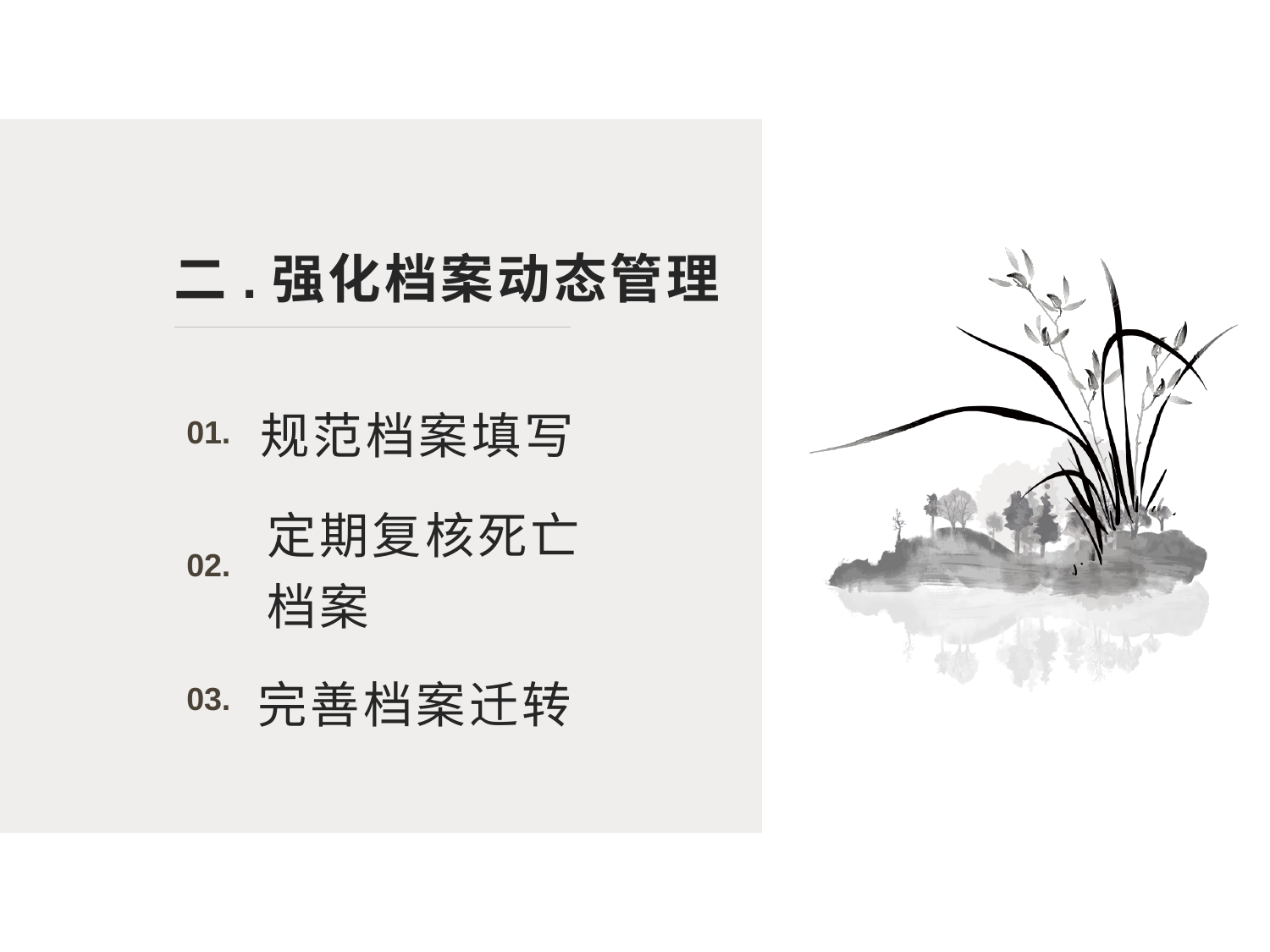

二.强化档案动态管理
规范档案填写
01.
定期复核死亡档案
02.
完善档案迁转
03.